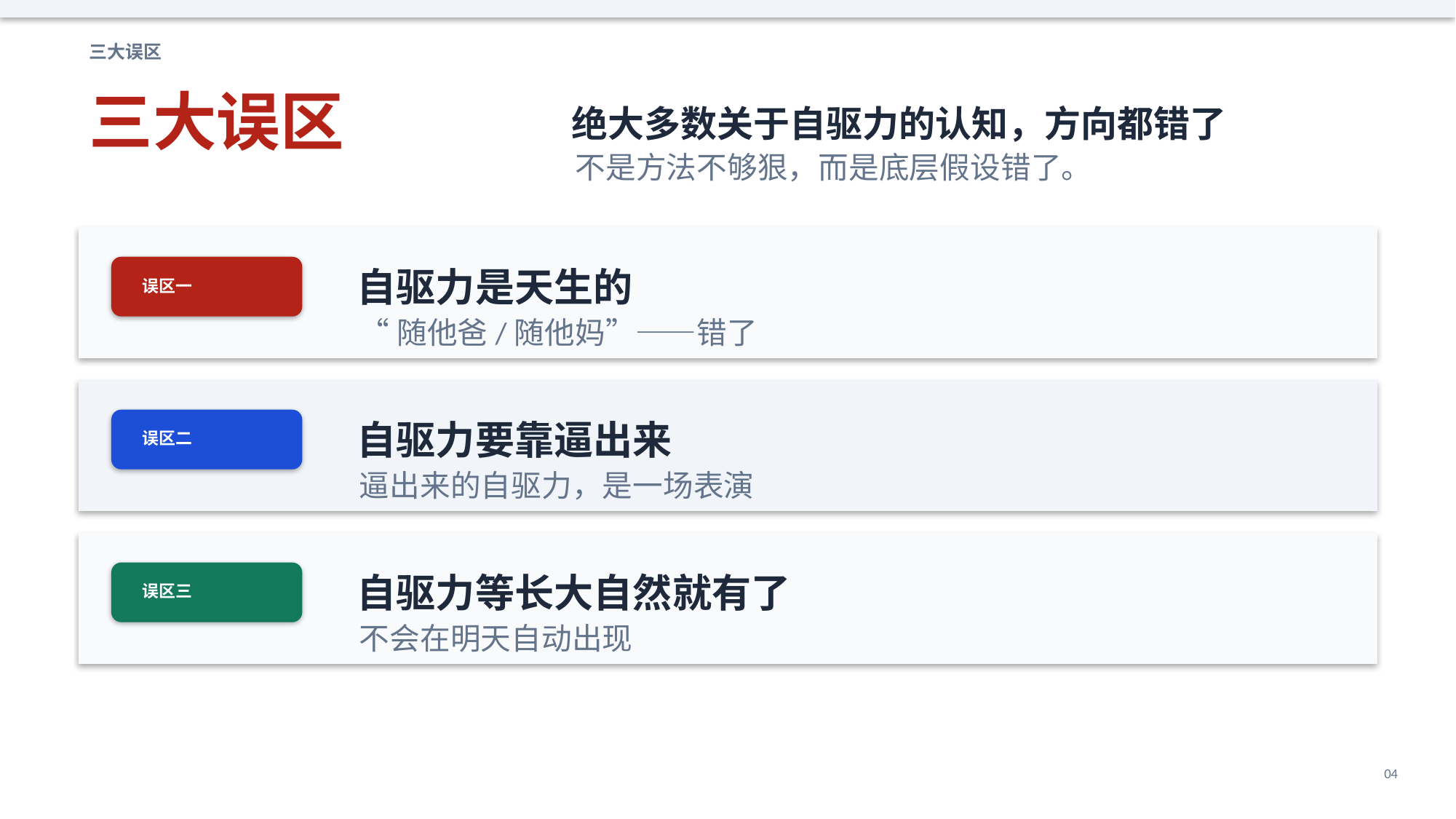

三大误区
三大误区
绝大多数关于自驱力的认知，方向都错了
不是方法不够狠，而是底层假设错了。

自驱力是天生的
误区一
“随他爸/随他妈”——错了

自驱力要靠逼出来
误区二
逼出来的自驱力，是一场表演

自驱力等长大自然就有了
误区三
不会在明天自动出现
04